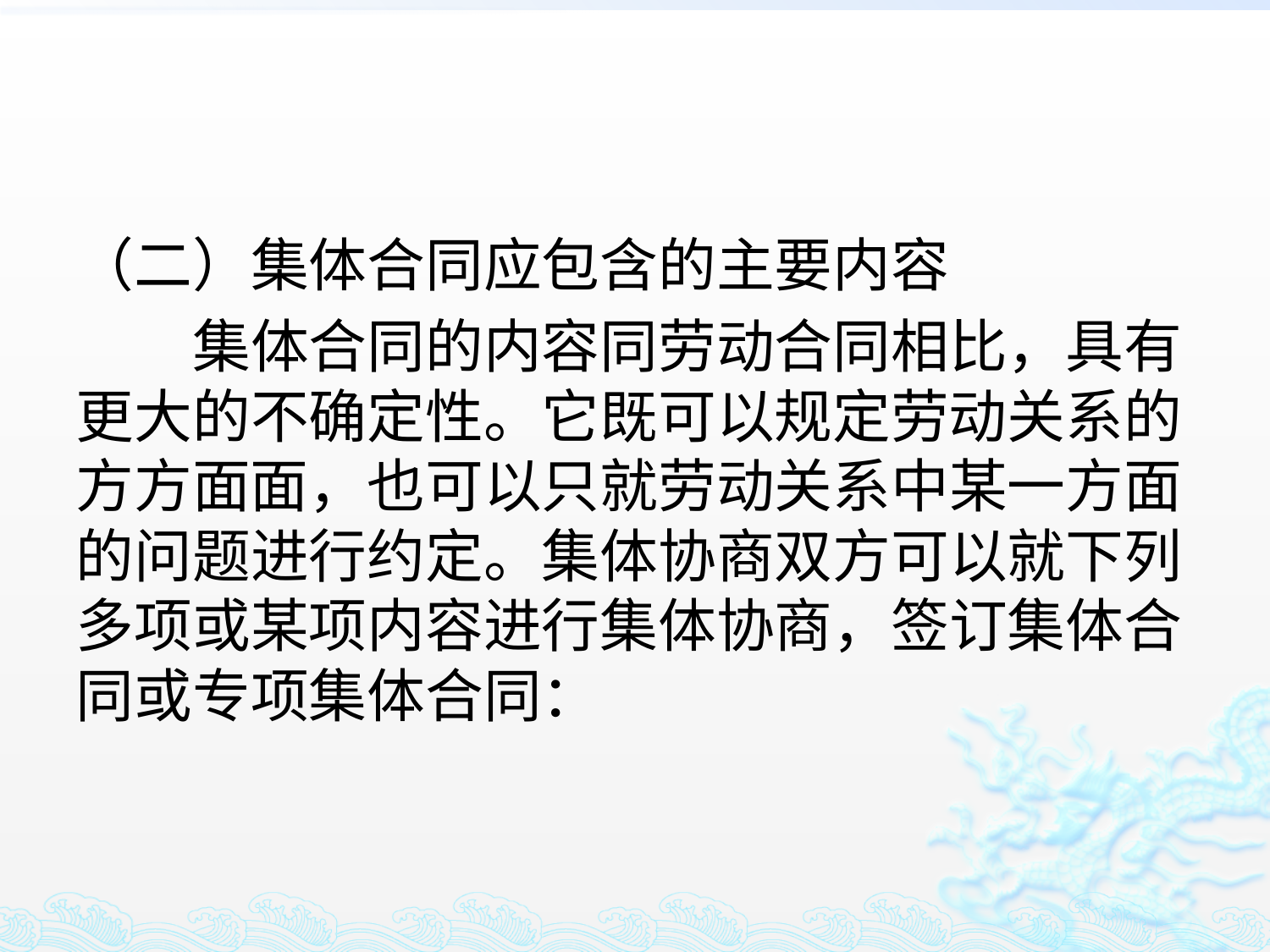

#
（二）集体合同应包含的主要内容
　　集体合同的内容同劳动合同相比，具有更大的不确定性。它既可以规定劳动关系的方方面面，也可以只就劳动关系中某一方面的问题进行约定。集体协商双方可以就下列多项或某项内容进行集体协商，签订集体合同或专项集体合同：